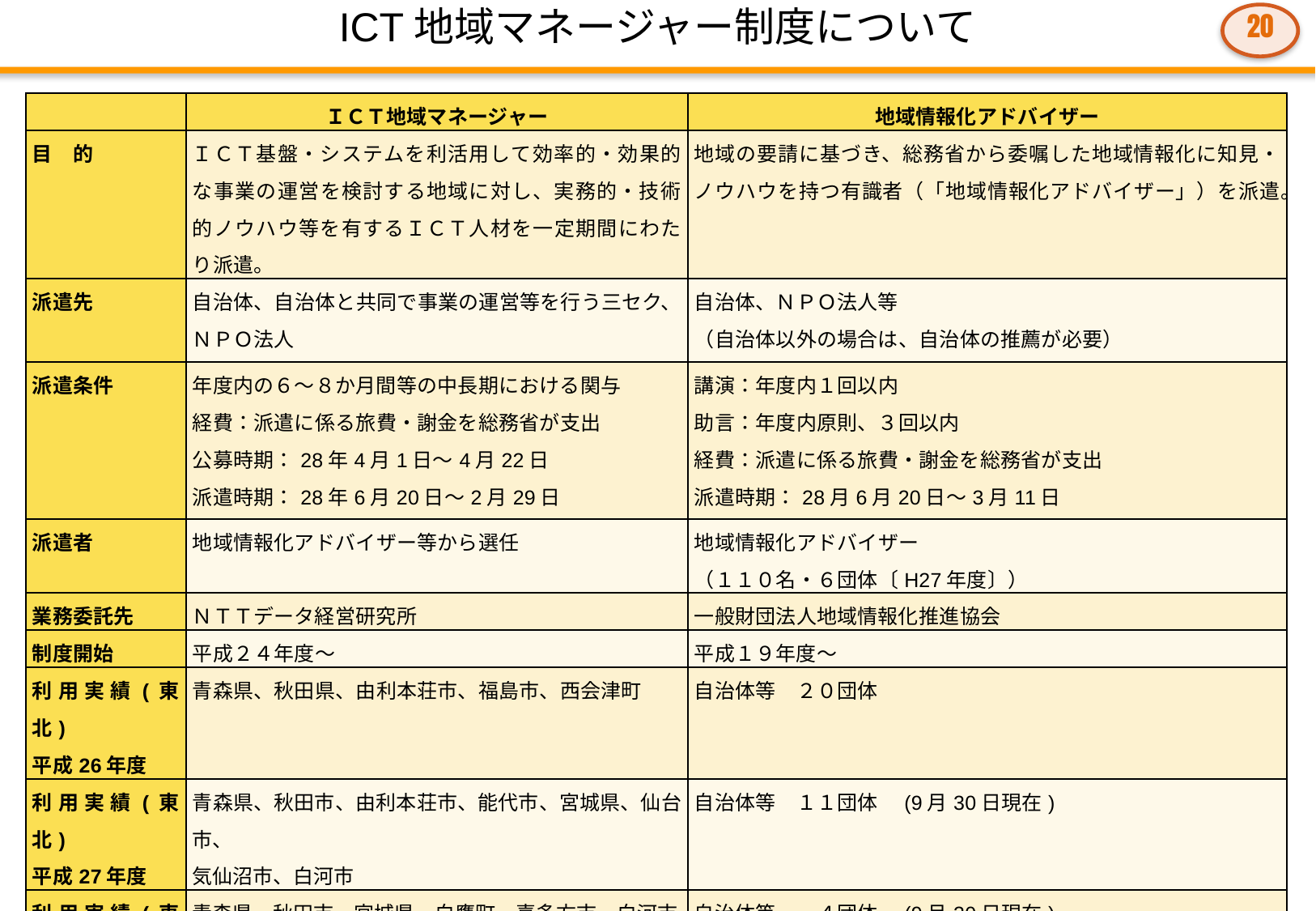

ICT地域マネージャー制度について

20

|  | ＩＣＴ地域マネージャー | 地域情報化アドバイザー |
| --- | --- | --- |
| 目　的 | ＩＣＴ基盤・システムを利活用して効率的・効果的な事業の運営を検討する地域に対し、実務的・技術的ノウハウ等を有するＩＣＴ人材を一定期間にわたり派遣。 | 地域の要請に基づき、総務省から委嘱した地域情報化に知見・ノウハウを持つ有識者（「地域情報化アドバイザー」）を派遣。 |
| 派遣先 | 自治体、自治体と共同で事業の運営等を行う三セク、 ＮＰＯ法人 | 自治体、ＮＰＯ法人等 （自治体以外の場合は、自治体の推薦が必要） |
| 派遣条件 | 年度内の６～８か月間等の中長期における関与 経費：派遣に係る旅費・謝金を総務省が支出 公募時期：28年4月1日～4月22日 派遣時期：28年6月20日～2月29日 | 講演：年度内１回以内 助言：年度内原則、３回以内 経費：派遣に係る旅費・謝金を総務省が支出 派遣時期：28月6月20日～3月11日 |
| 派遣者 | 地域情報化アドバイザー等から選任 | 地域情報化アドバイザー （１１０名・６団体〔H27年度〕） |
| 業務委託先 | ＮＴＴデータ経営研究所 | 一般財団法人地域情報化推進協会 |
| 制度開始 | 平成２４年度～ | 平成１９年度～ |
| 利用実績(東北) 平成26年度 | 青森県、秋田県、由利本荘市、福島市、西会津町 | 自治体等　２０団体 |
| 利用実績(東北) 平成27年度 | 青森県、秋田市、由利本荘市、能代市、宮城県、仙台市、 気仙沼市、白河市 | 自治体等　１１団体　(9月30日現在) |
| 利用実績(東北) 平成28年度 | 青森県、秋田市、宮城県、白鷹町、喜多方市、白河市 | 自治体等　　４団体　(9月30日現在) |